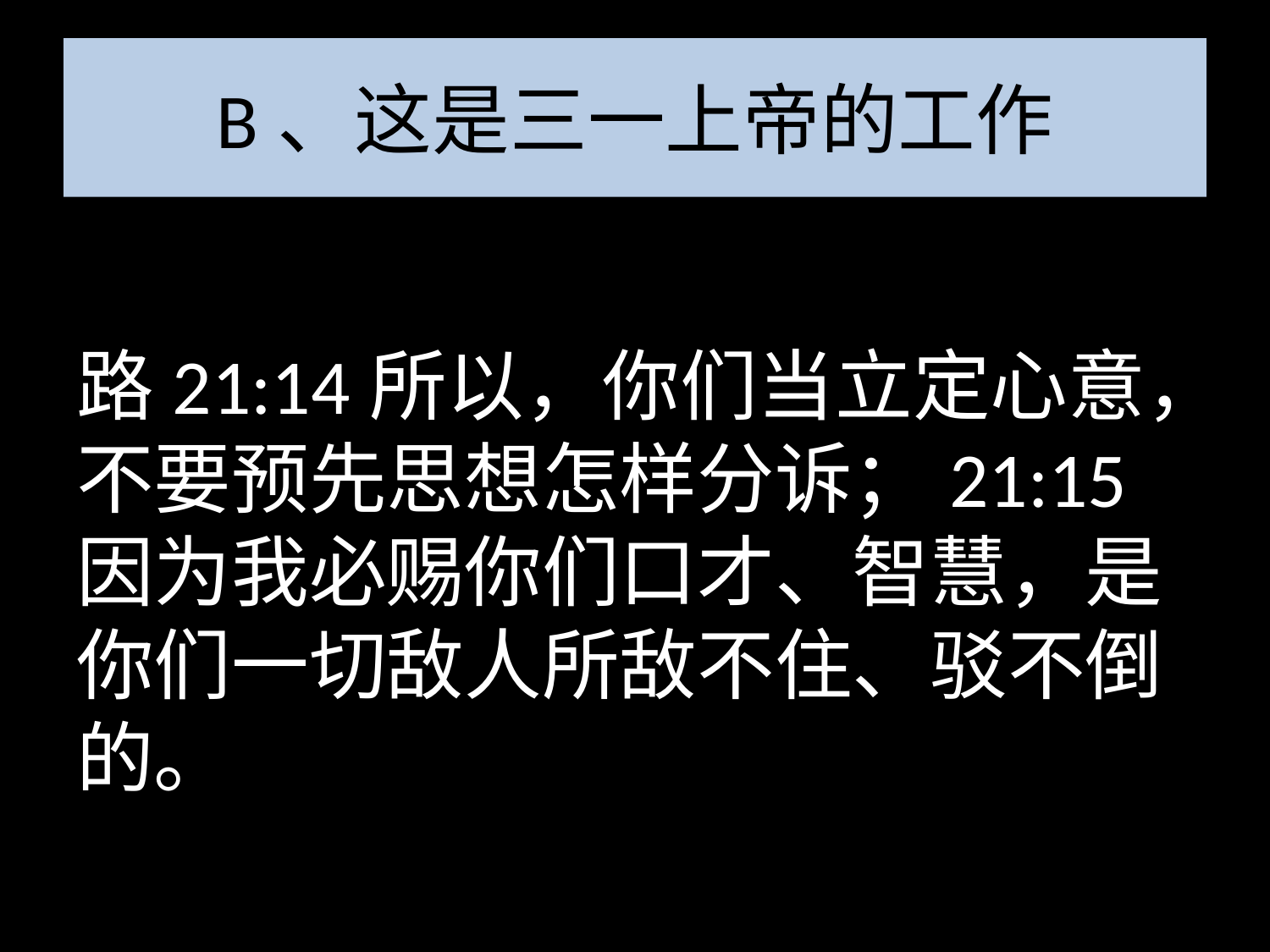

# B、这是三一上帝的工作

路21:14所以，你们当立定心意，不要预先思想怎样分诉；21:15 因为我必赐你们口才、智慧，是你们一切敌人所敌不住、驳不倒的。